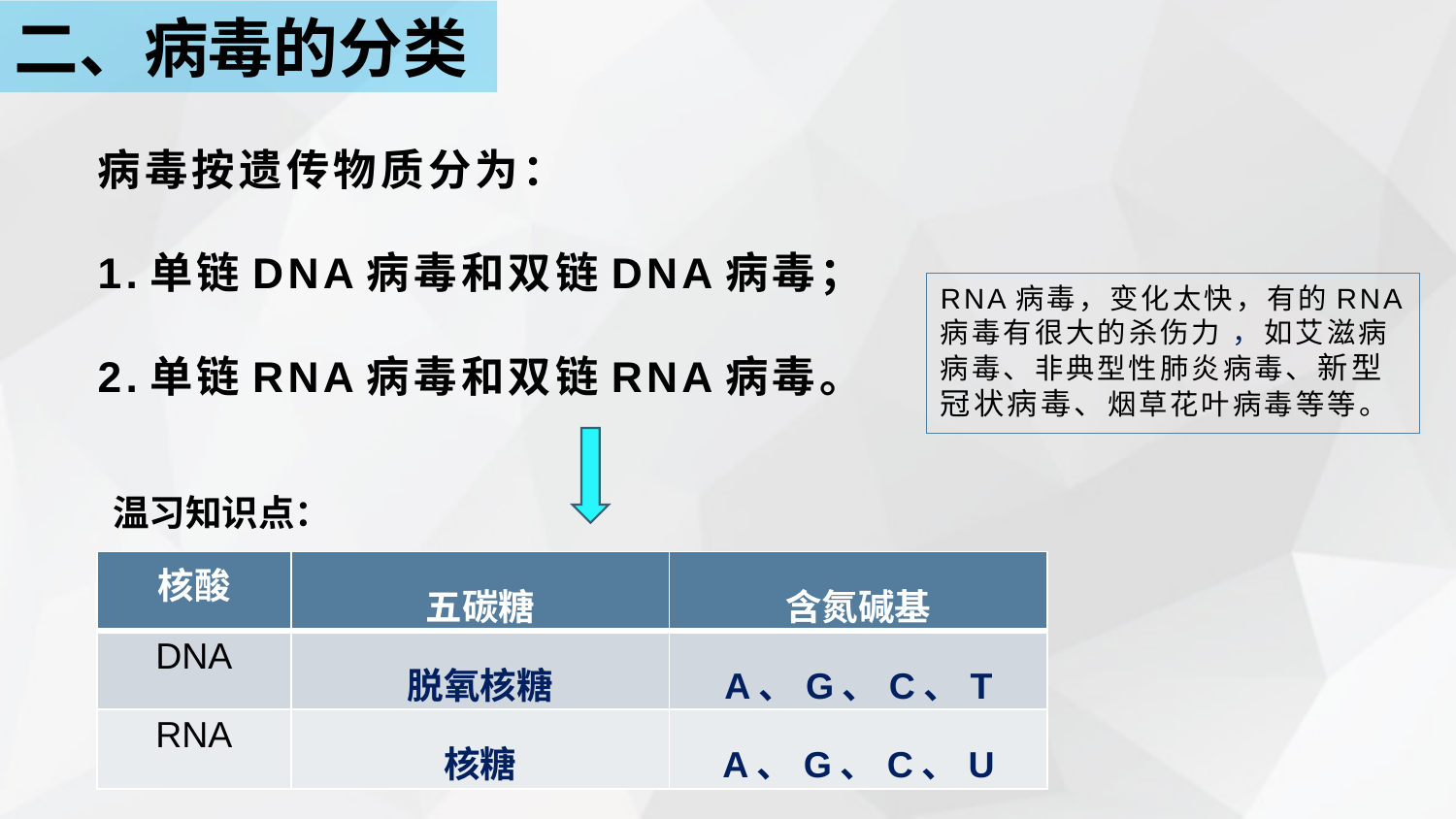

二、病毒的分类
# 病毒按遗传物质分为： 1.单链DNA病毒和双链DNA病毒； 2.单链RNA病毒和双链RNA病毒。
RNA病毒，变化太快，有的RNA病毒有很大的杀伤力 ，如艾滋病病毒、非典型性肺炎病毒、新型冠状病毒、烟草花叶病毒等等。

温习知识点：
| 核酸 | 五碳糖 | 含氮碱基 |
| --- | --- | --- |
| DNA | 脱氧核糖 | A、G、C、T |
| RNA | 核糖 | A、G、C、U |